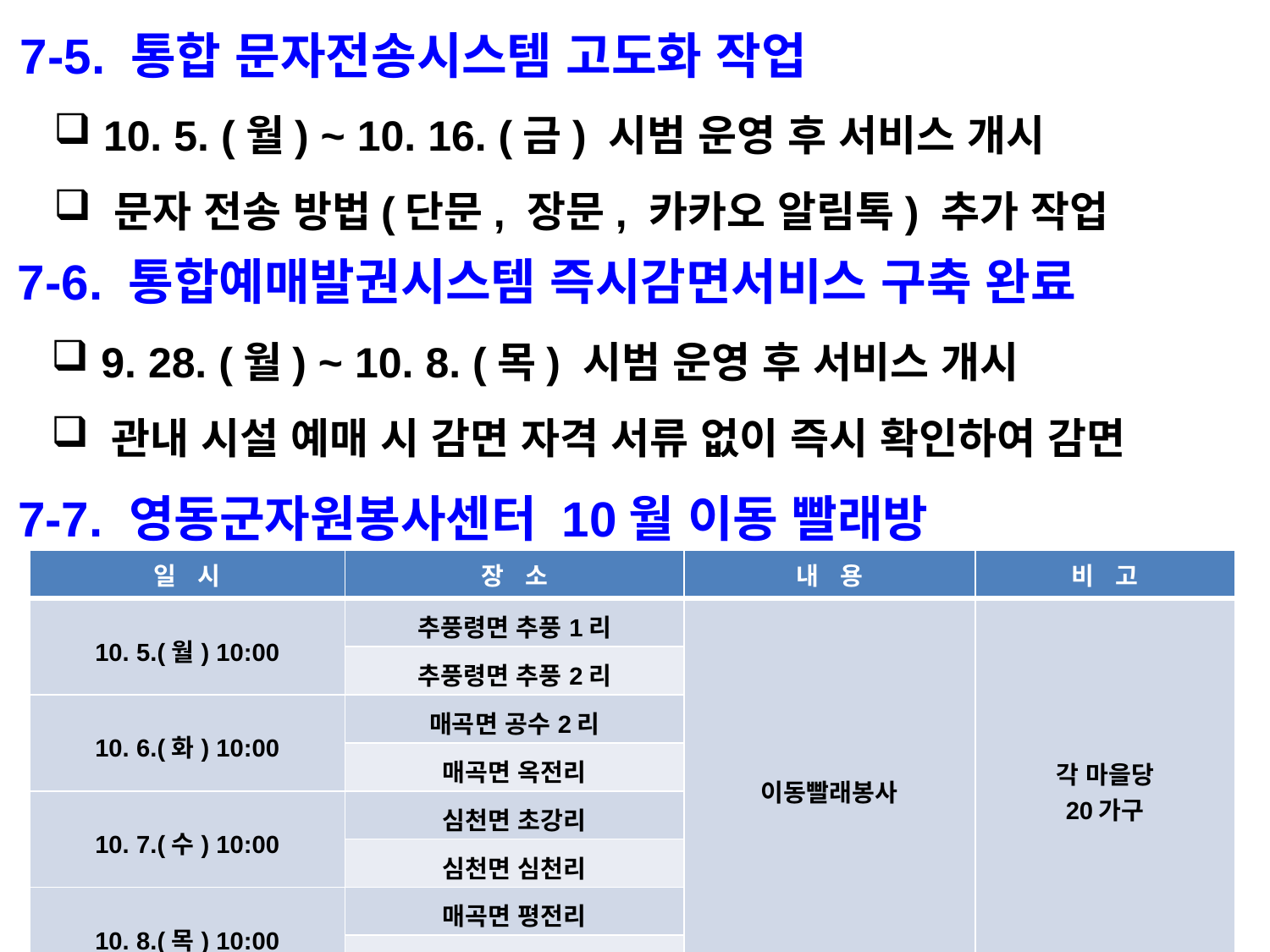

7-5. 통합 문자전송시스템 고도화 작업
 10. 5. (월) ~ 10. 16. (금) 시범 운영 후 서비스 개시
 문자 전송 방법(단문, 장문, 카카오 알림톡) 추가 작업
7-6. 통합예매발권시스템 즉시감면서비스 구축 완료
 9. 28. (월) ~ 10. 8. (목) 시범 운영 후 서비스 개시
 관내 시설 예매 시 감면 자격 서류 없이 즉시 확인하여 감면
7-7. 영동군자원봉사센터 10월 이동 빨래방

| 일 시 | 장 소 | 내 용 | 비 고 |
| --- | --- | --- | --- |
| 10. 5.(월) 10:00 | 추풍령면 추풍1리 | 이동빨래봉사 | 각 마을당 20가구 |
|  | 추풍령면 추풍2리 |  |  |
| 10. 6.(화) 10:00 | 매곡면 공수2리 |  |  |
|  | 매곡면 옥전리 |  |  |
| 10. 7.(수) 10:00 | 심천면 초강리 |  |  |
|  | 심천면 심천리 |  |  |
| 10. 8.(목) 10:00 | 매곡면 평전리 |  |  |
|  | 매곡면 유전리 |  |  |